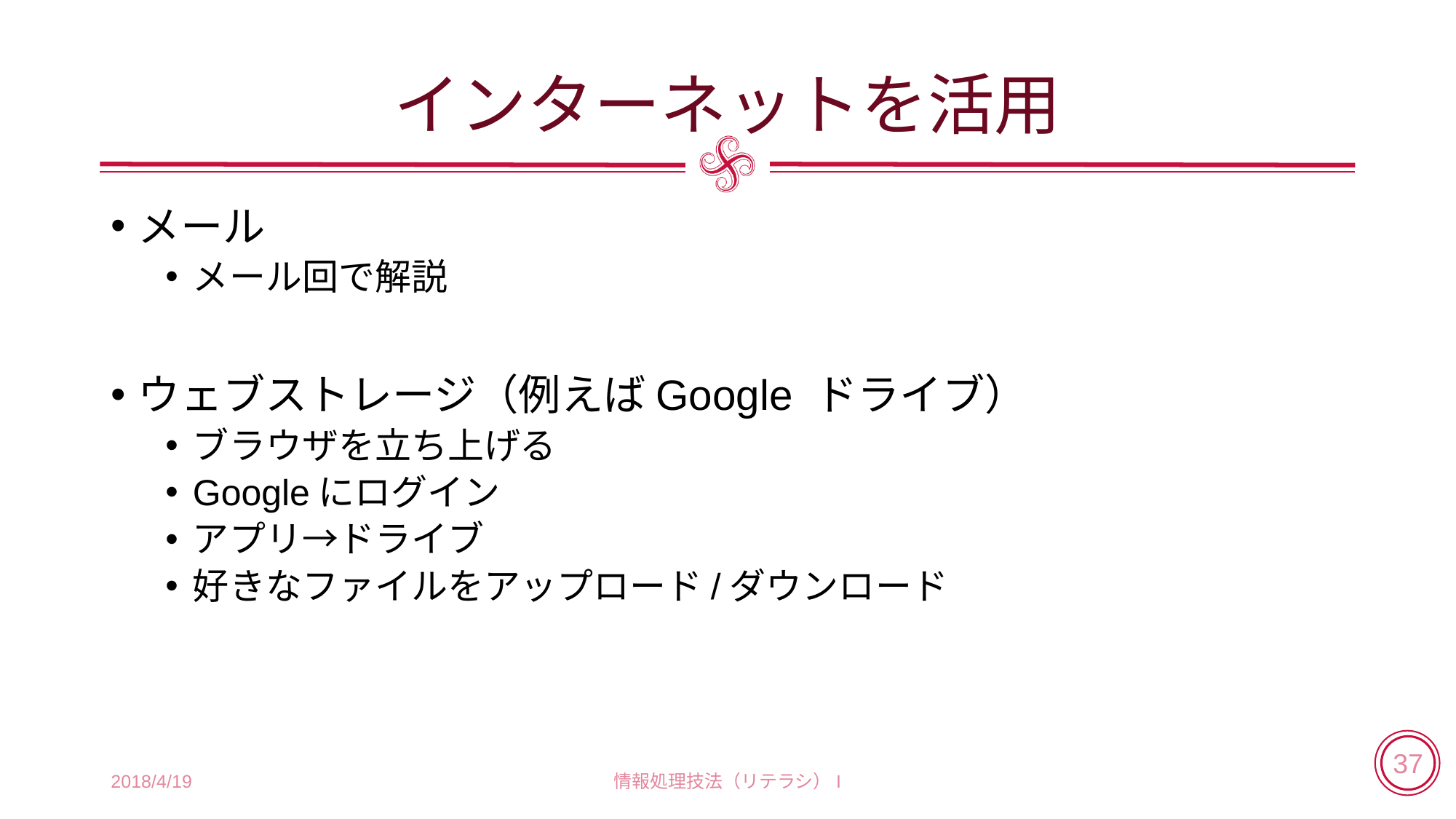

# インターネットを活用
メール
メール回で解説

ウェブストレージ（例えばGoogle ドライブ）
ブラウザを立ち上げる
Googleにログイン
アプリ→ドライブ
好きなファイルをアップロード/ダウンロード

2018/4/19
情報処理技法（リテラシ）I